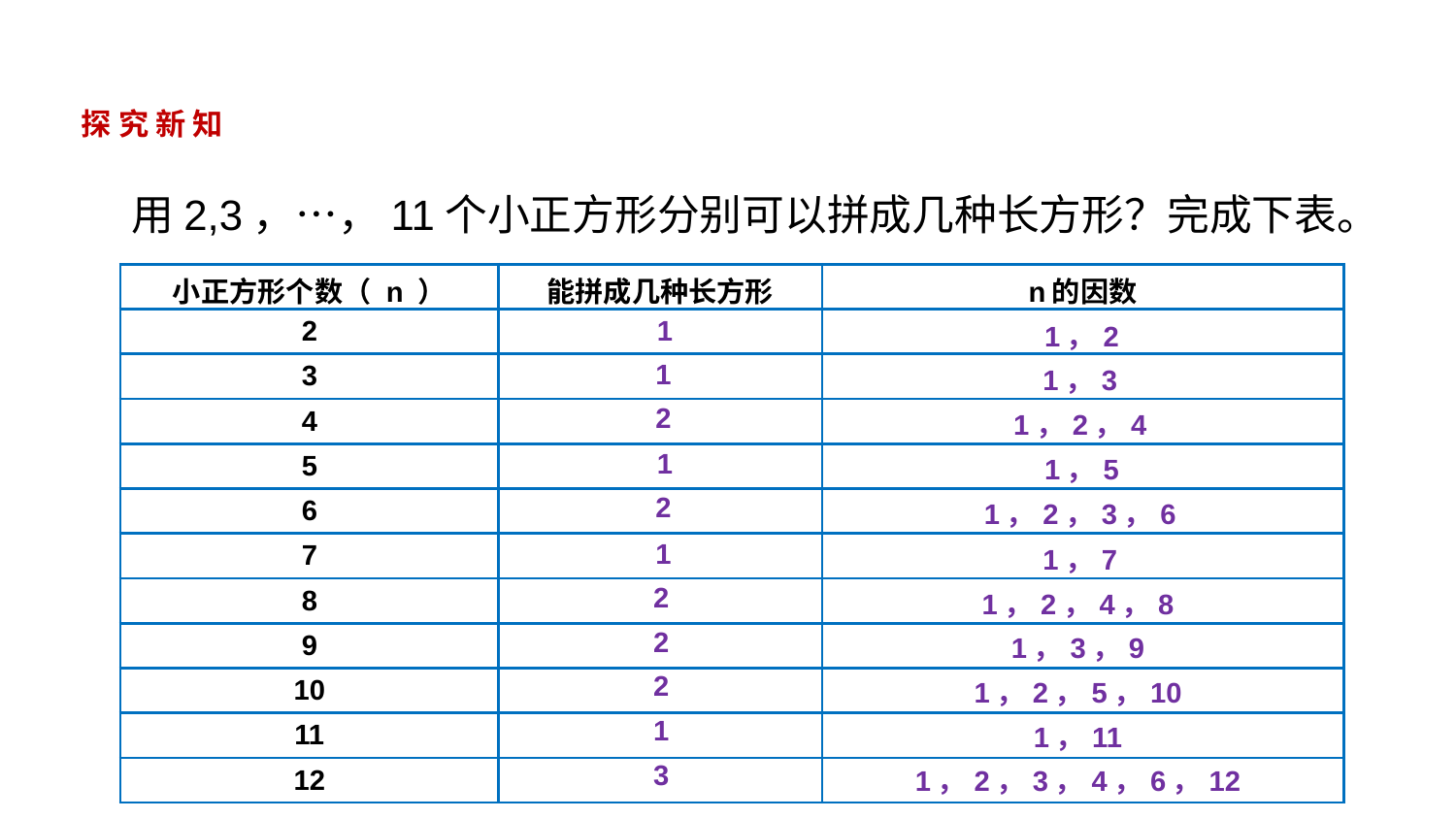

探 究 新 知
用2,3，…，11个小正方形分别可以拼成几种长方形？完成下表。
| 小正方形个数（ n ） | 能拼成几种长方形 | n的因数 |
| --- | --- | --- |
| 2 |  |  |
| 3 |  |  |
| 4 |  |  |
| 5 |  |  |
| 6 |  |  |
| 7 |  |  |
| 8 |  |  |
| 9 |  |  |
| 10 |  |  |
| 11 |  |  |
| 12 |  |  |
| 1 | 1，2 |
| --- | --- |
| 1 | 1，3 |
| --- | --- |
| 2 | 1，2，4 |
| --- | --- |
| 1 | 1，5 |
| --- | --- |
| 2 | 1，2，3，6 |
| --- | --- |
| 1 | 1，7 |
| --- | --- |
| 2 | 1，2，4，8 |
| --- | --- |
| 2 | 1，3，9 |
| --- | --- |
| 2 | 1，2，5，10 |
| --- | --- |
| 1 | 1，11 |
| --- | --- |
| 3 | 1，2，3，4，6，12 |
| --- | --- |